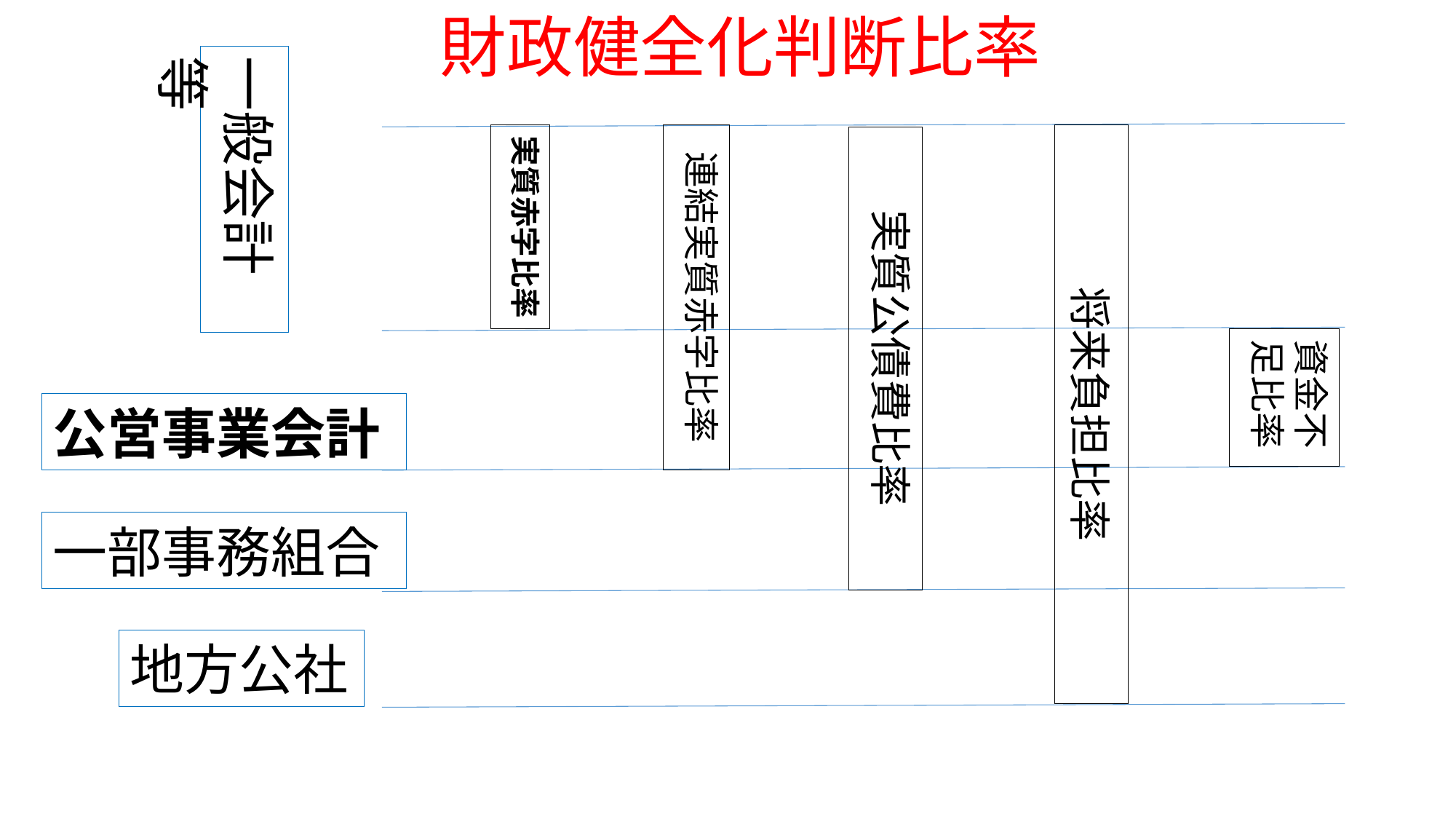

財政健全化判断比率
一般会計等
実質赤字比率
連結実質赤字比率
将来負担比率
実質公債費比率
資金不足比率
公営事業会計
一部事務組合
地方公社